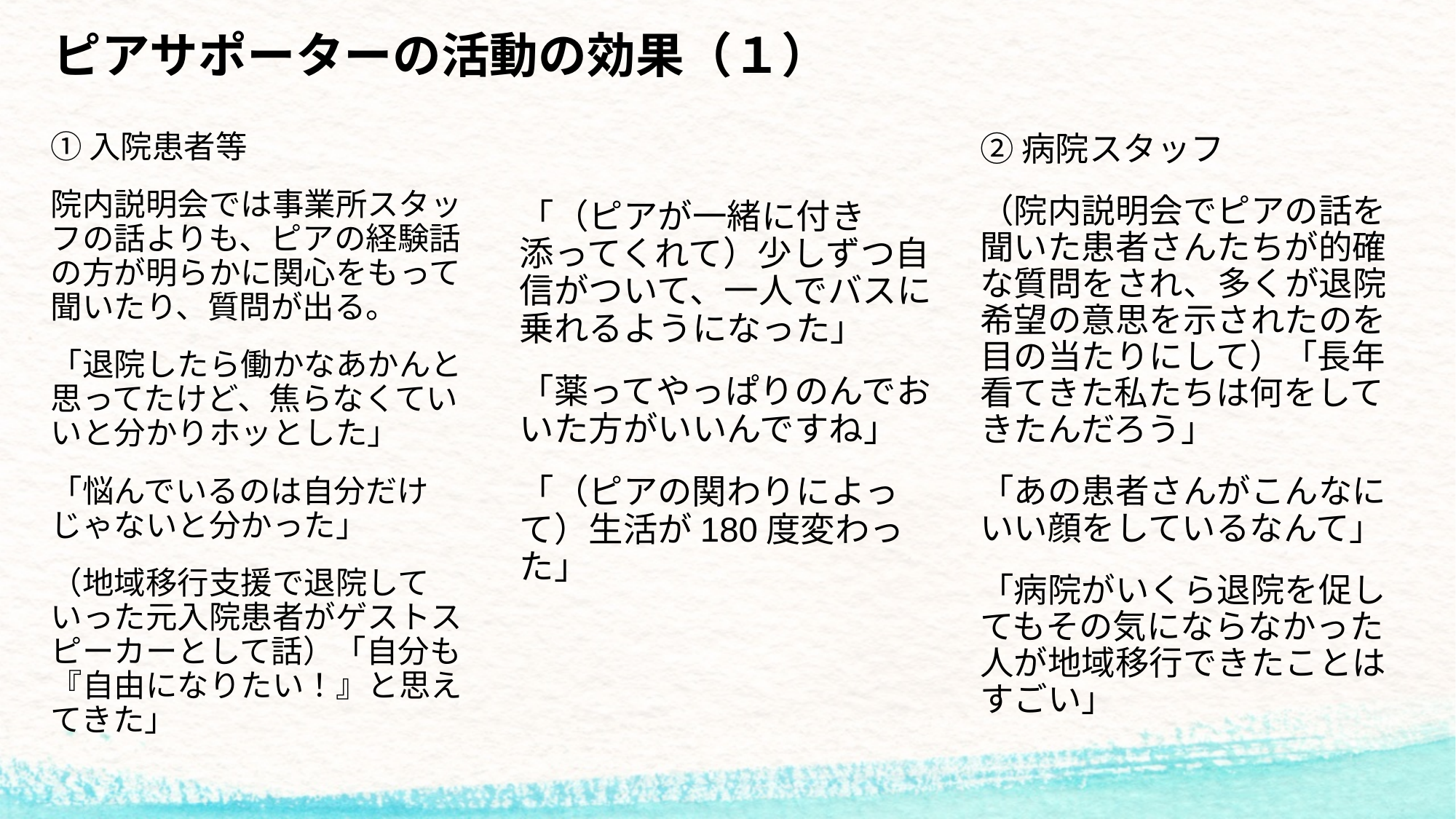

# ピアサポーターの活動の効果（１）
①入院患者等
院内説明会では事業所スタッフの話よりも、ピアの経験話の方が明らかに関心をもって聞いたり、質問が出る。
「退院したら働かなあかんと思ってたけど、焦らなくていいと分かりホッとした」
「悩んでいるのは自分だけじゃないと分かった」
（地域移行支援で退院していった元入院患者がゲストスピーカーとして話）「自分も『自由になりたい！』と思えてきた」

「（ピアが一緒に付き添ってくれて）少しずつ自信がついて、一人でバスに乗れるようになった」
「薬ってやっぱりのんでおいた方がいいんですね」
「（ピアの関わりによって）生活が180度変わった」
②病院スタッフ
（院内説明会でピアの話を聞いた患者さんたちが的確な質問をされ、多くが退院希望の意思を示されたのを目の当たりにして）「長年看てきた私たちは何をしてきたんだろう」
「あの患者さんがこんなにいい顔をしているなんて」
「病院がいくら退院を促してもその気にならなかった人が地域移行できたことはすごい」